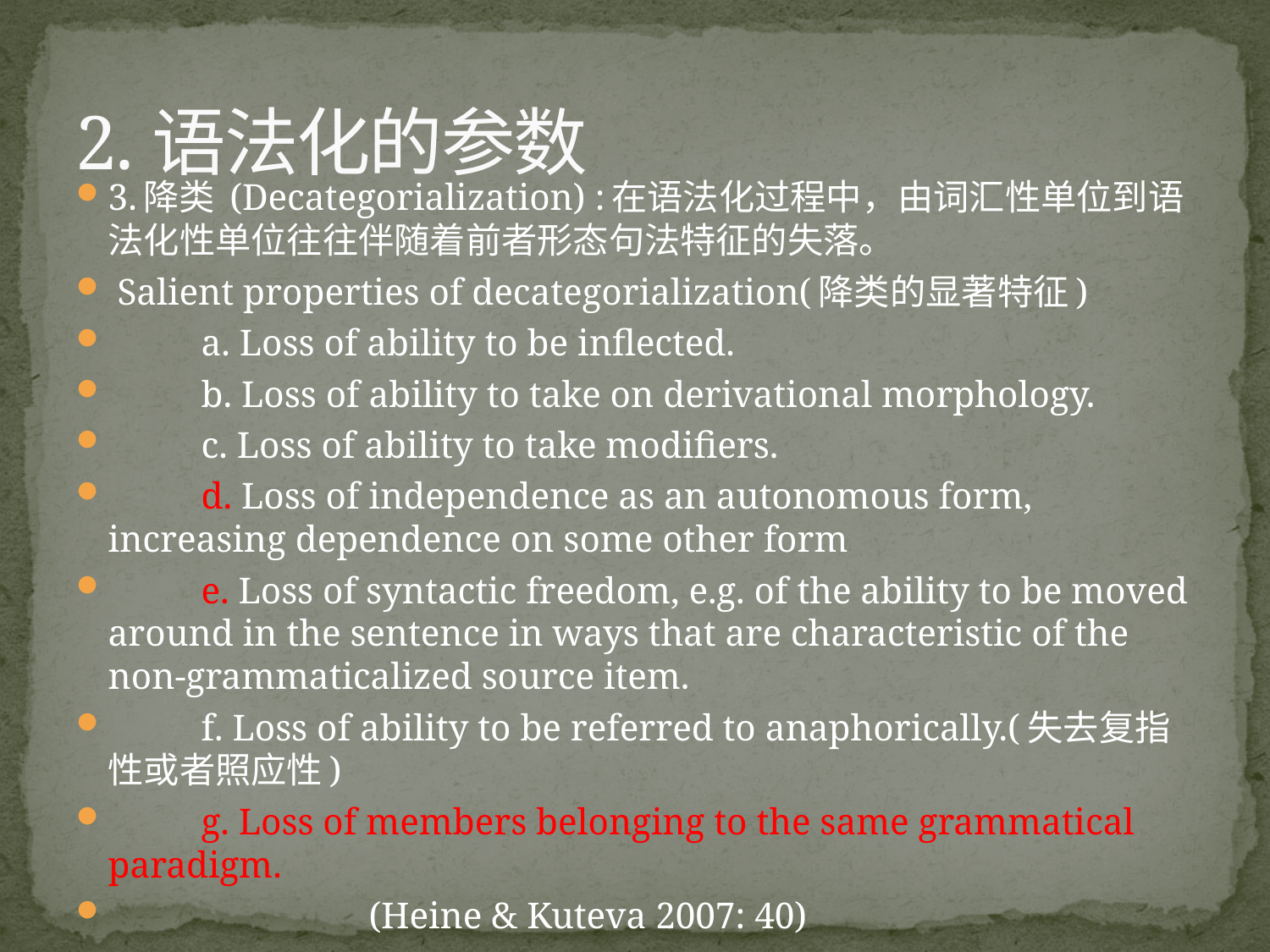

# 2.语法化的参数
3.降类 (Decategorialization) :在语法化过程中，由词汇性单位到语法化性单位往往伴随着前者形态句法特征的失落。
 Salient properties of decategorialization(降类的显著特征)
          a. Loss of ability to be inflected.
          b. Loss of ability to take on derivational morphology.
          c. Loss of ability to take modifiers.
          d. Loss of independence as an autonomous form, increasing dependence on some other form
          e. Loss of syntactic freedom, e.g. of the ability to be moved around in the sentence in ways that are characteristic of the non-grammaticalized source item.
          f. Loss of ability to be referred to anaphorically.(失去复指性或者照应性)
          g. Loss of members belonging to the same grammatical paradigm.
                            (Heine & Kuteva 2007: 40)